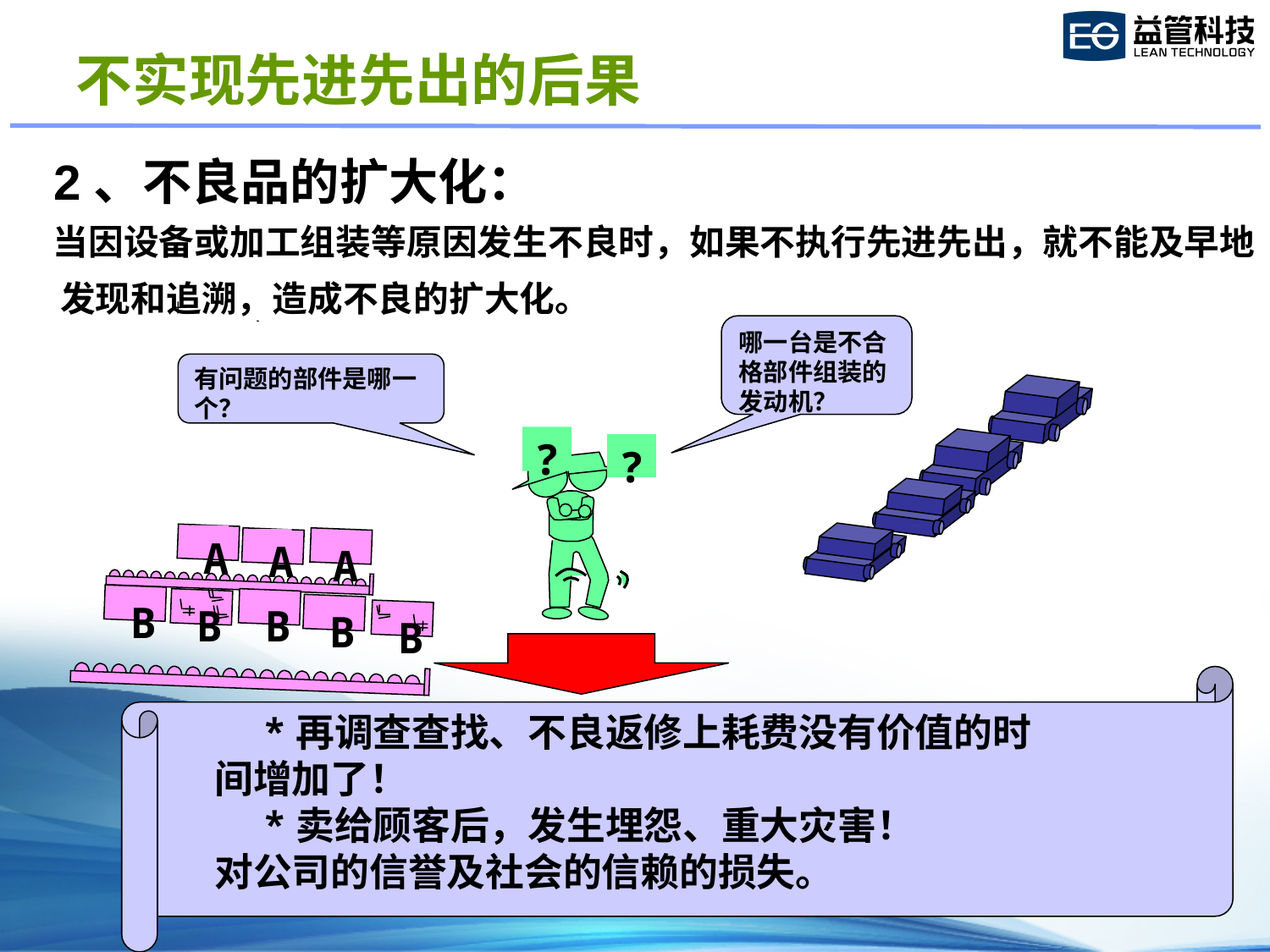

不实现先进先出的后果

   2、不良品的扩大化：
    当因设备或加工组装等原因发生不良时，如果不执行先进先出，就不能及早地发现和追溯，造成不良的扩大化。

A

A

A

B

B
B

B

B

哪一台是不合格部件组装的发动机？
有问题的部件是哪一个？

?

?

    *再调查查找、不良返修上耗费没有价值的时
    间增加了！
    *卖给顾客后，发生埋怨、重大灾害！
    对公司的信誉及社会的信赖的损失。